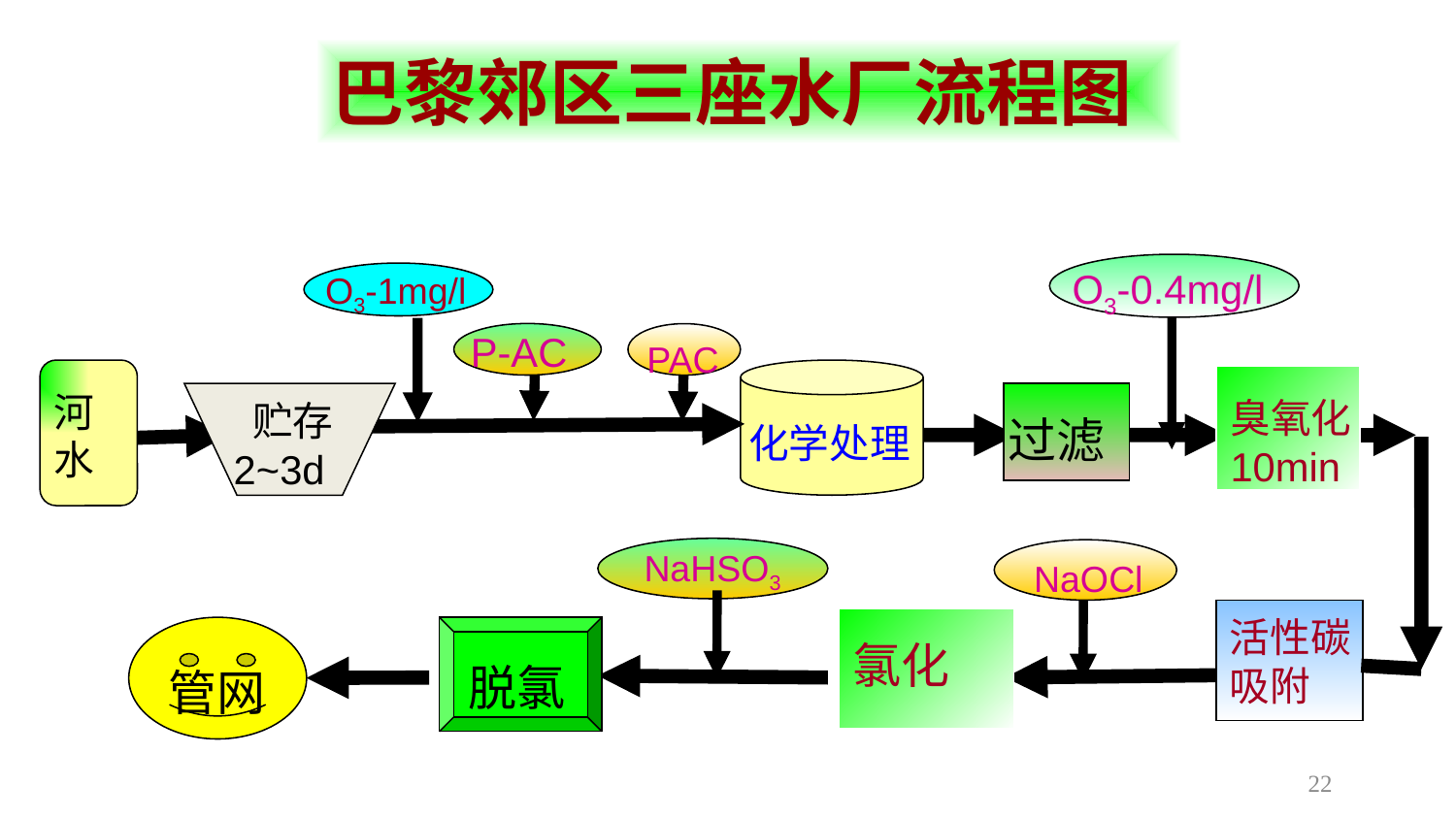

巴黎郊区三座水厂流程图

O3-0.4mg/l
O3-1mg/l

P-AC

PAC

河水

化学处理

臭氧化10min

 贮存 2~3d

过滤

NaHSO3

NaOCl

活性碳吸附

氯化

管网

脱氯

22